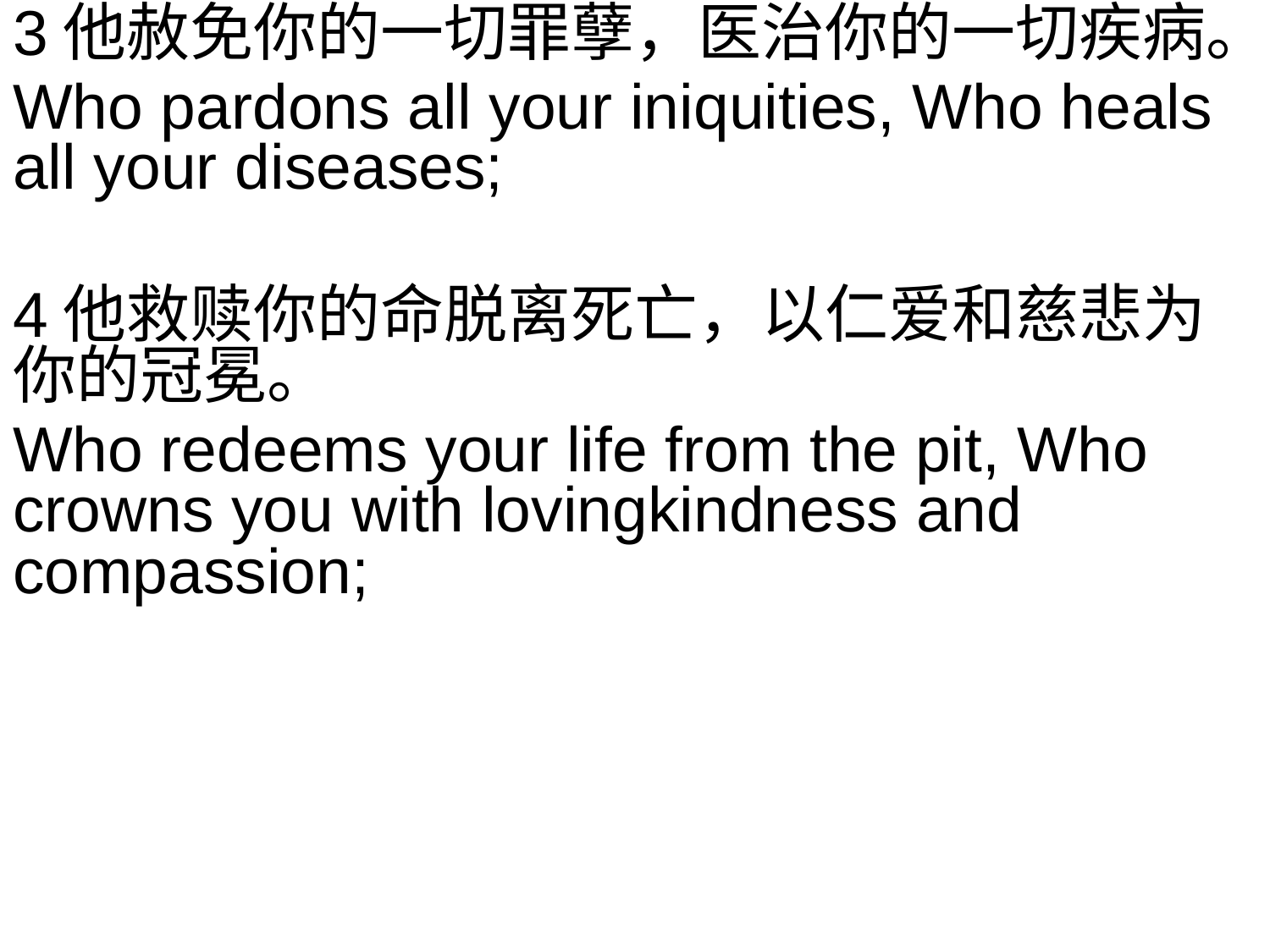

3他赦免你的一切罪孽，医治你的一切疾病。
Who pardons all your iniquities, Who heals all your diseases;

4他救赎你的命脱离死亡，以仁爱和慈悲为你的冠冕。
Who redeems your life from the pit, Who crowns you with lovingkindness and compassion;